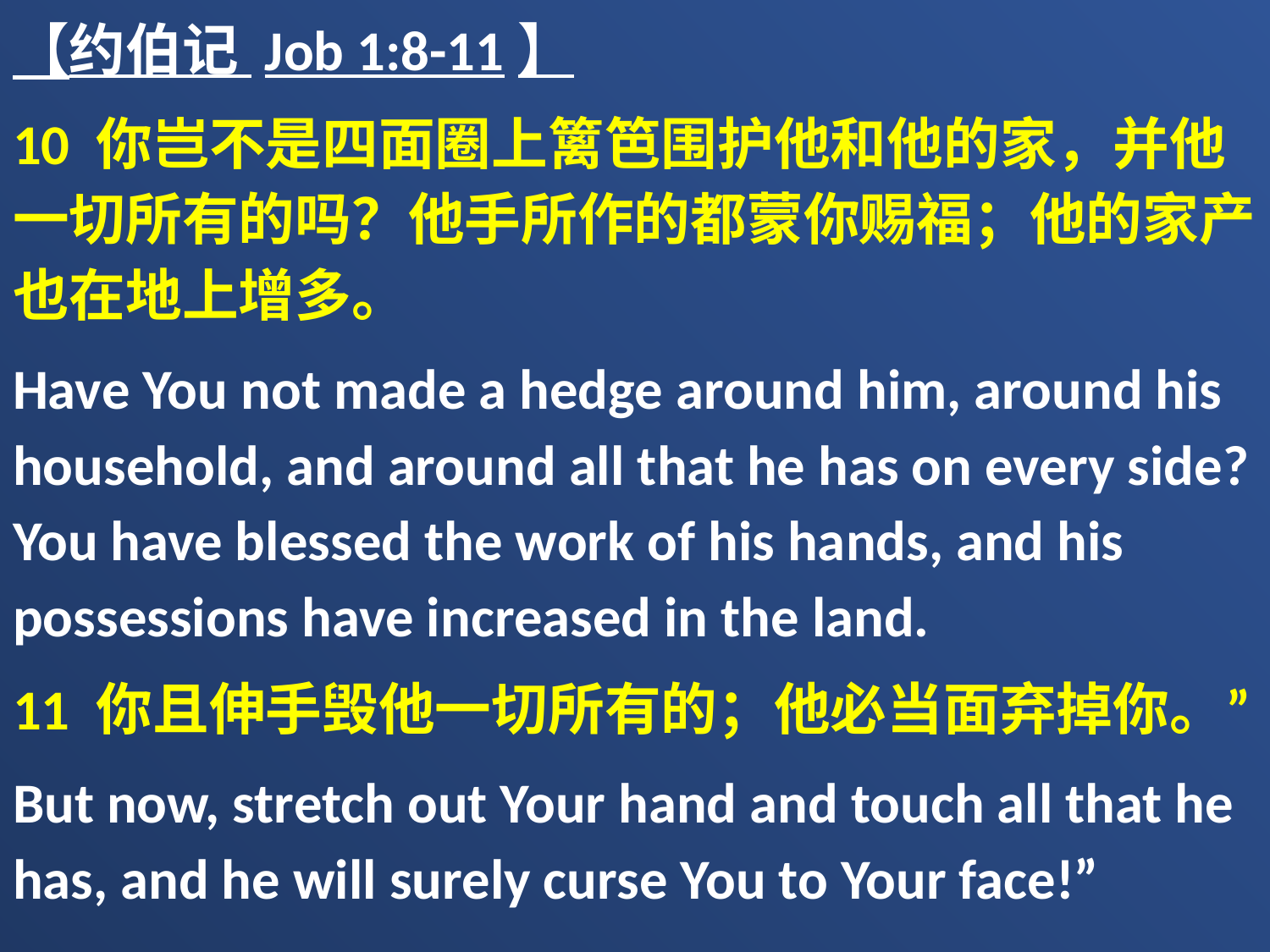

【约伯记 Job 1:8-11】
10 你岂不是四面圈上篱笆围护他和他的家，并他一切所有的吗？他手所作的都蒙你赐福；他的家产也在地上增多。
Have You not made a hedge around him, around his household, and around all that he has on every side? You have blessed the work of his hands, and his possessions have increased in the land.
11 你且伸手毁他一切所有的；他必当面弃掉你。”
But now, stretch out Your hand and touch all that he has, and he will surely curse You to Your face!”